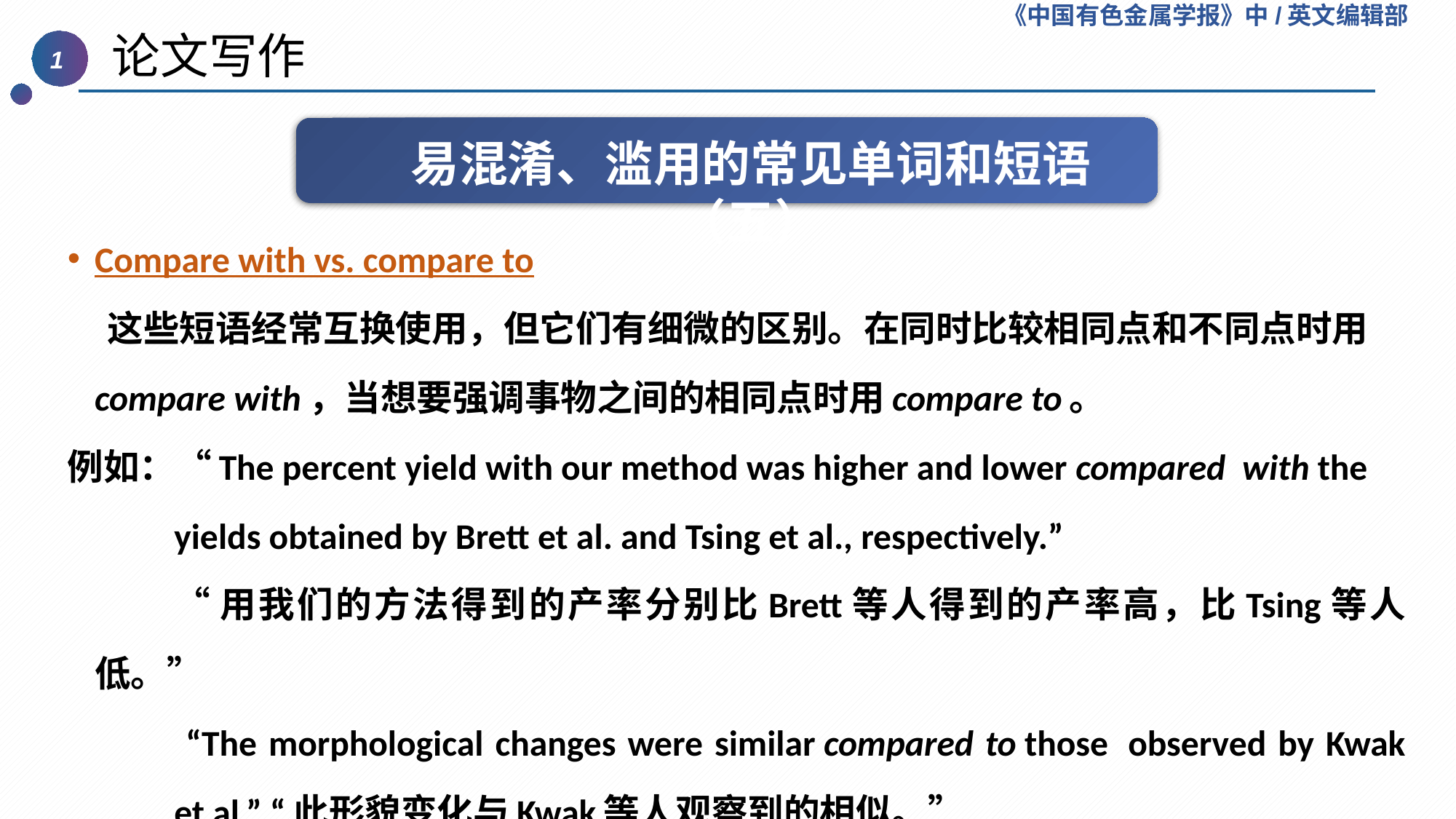

《中国有色金属学报》中/英文编辑部
      论文写作

1

易混淆、滥用的常见单词和短语（五）
Compare with vs. compare to
    这些短语经常互换使用，但它们有细微的区别。在同时比较相同点和不同点时用compare with，当想要强调事物之间的相同点时用compare to。
例如：“The percent yield with our method was higher and lower compared  with the yields obtained by Brett et al. and Tsing et al., respectively.”
“用我们的方法得到的产率分别比Brett等人得到的产率高，比Tsing等人低。”
 “The morphological changes were similar compared to those  observed by Kwak et al.” “此形貌变化与Kwak等人观察到的相似。”